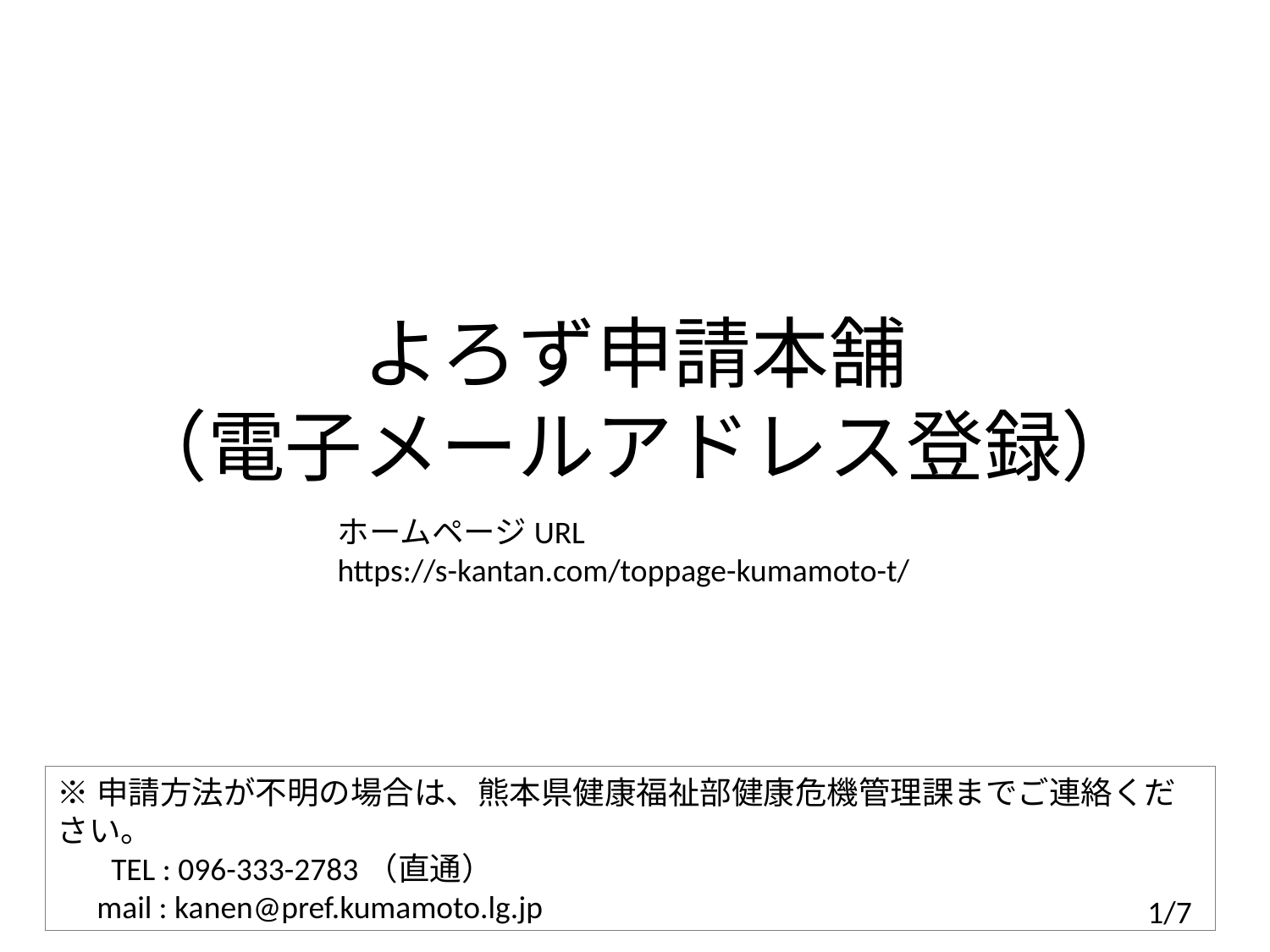

# よろず申請本舗 （電子メールアドレス登録）
ホームページURL
https://s-kantan.com/toppage-kumamoto-t/
※申請方法が不明の場合は、熊本県健康福祉部健康危機管理課までご連絡ください。
　  TEL : 096-333-2783（直通）
　mail : kanen@pref.kumamoto.lg.jp
1/7